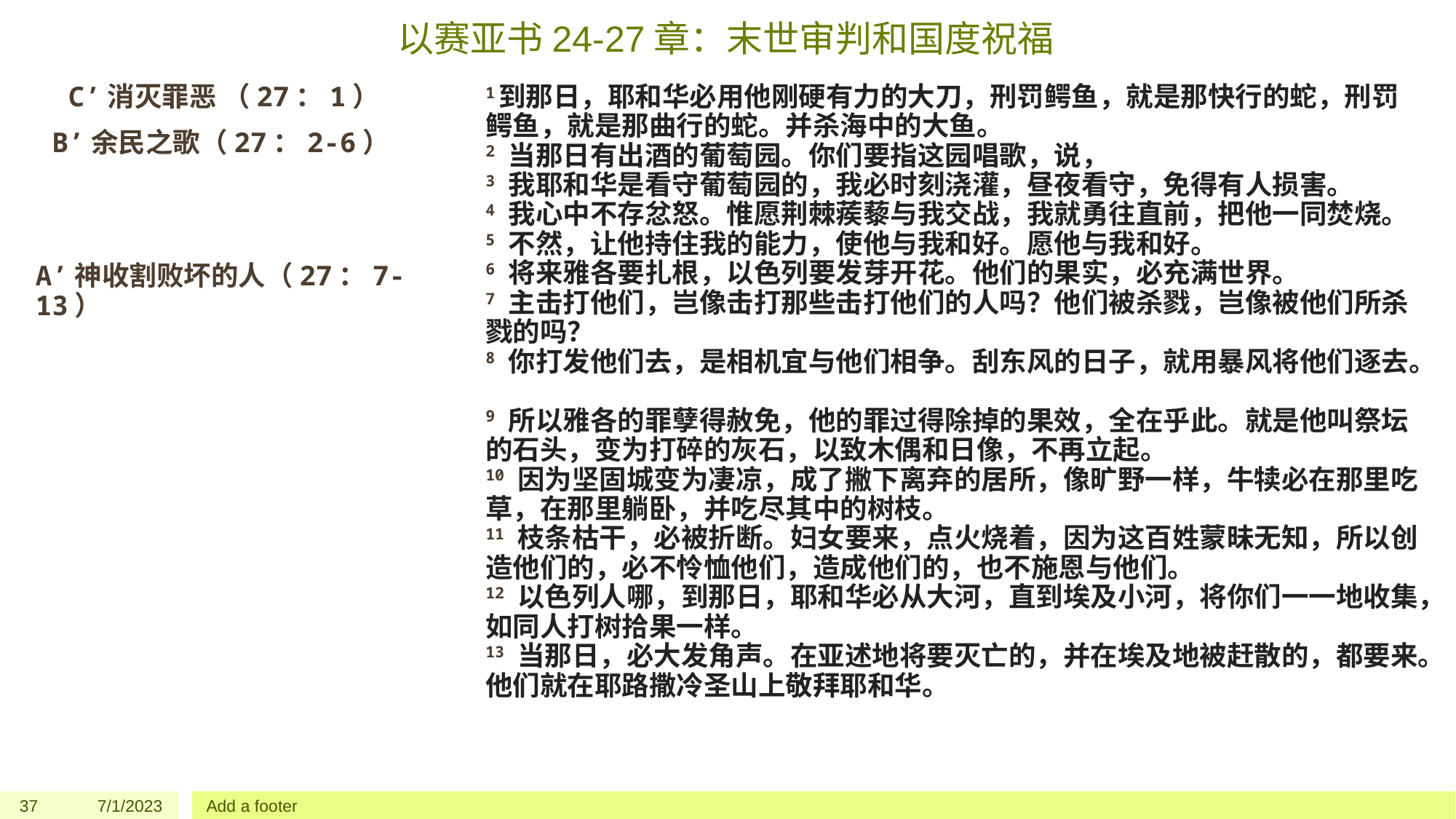

# 以赛亚书24-27章：末世审判和国度祝福
  C’消灭罪恶 （27：1）
 B’余民之歌（27：2-6）

A’神收割败坏的人（27：7-13）

1到那日，耶和华必用他刚硬有力的大刀，刑罚鳄鱼，就是那快行的蛇，刑罚鳄鱼，就是那曲行的蛇。并杀海中的大鱼。
2 当那日有出酒的葡萄园。你们要指这园唱歌，说，
3 我耶和华是看守葡萄园的，我必时刻浇灌，昼夜看守，免得有人损害。
4 我心中不存忿怒。惟愿荆棘蒺藜与我交战，我就勇往直前，把他一同焚烧。
5 不然，让他持住我的能力，使他与我和好。愿他与我和好。
6 将来雅各要扎根，以色列要发芽开花。他们的果实，必充满世界。
7 主击打他们，岂像击打那些击打他们的人吗？他们被杀戮，岂像被他们所杀戮的吗？
8 你打发他们去，是相机宜与他们相争。刮东风的日子，就用暴风将他们逐去。
9 所以雅各的罪孽得赦免，他的罪过得除掉的果效，全在乎此。就是他叫祭坛的石头，变为打碎的灰石，以致木偶和日像，不再立起。
10 因为坚固城变为凄凉，成了撇下离弃的居所，像旷野一样，牛犊必在那里吃草，在那里躺卧，并吃尽其中的树枝。
11 枝条枯干，必被折断。妇女要来，点火烧着，因为这百姓蒙昧无知，所以创造他们的，必不怜恤他们，造成他们的，也不施恩与他们。
12 以色列人哪，到那日，耶和华必从大河，直到埃及小河，将你们一一地收集，如同人打树拾果一样。
13 当那日，必大发角声。在亚述地将要灭亡的，并在埃及地被赶散的，都要来。他们就在耶路撒冷圣山上敬拜耶和华。
37
7/1/2023
Add a footer